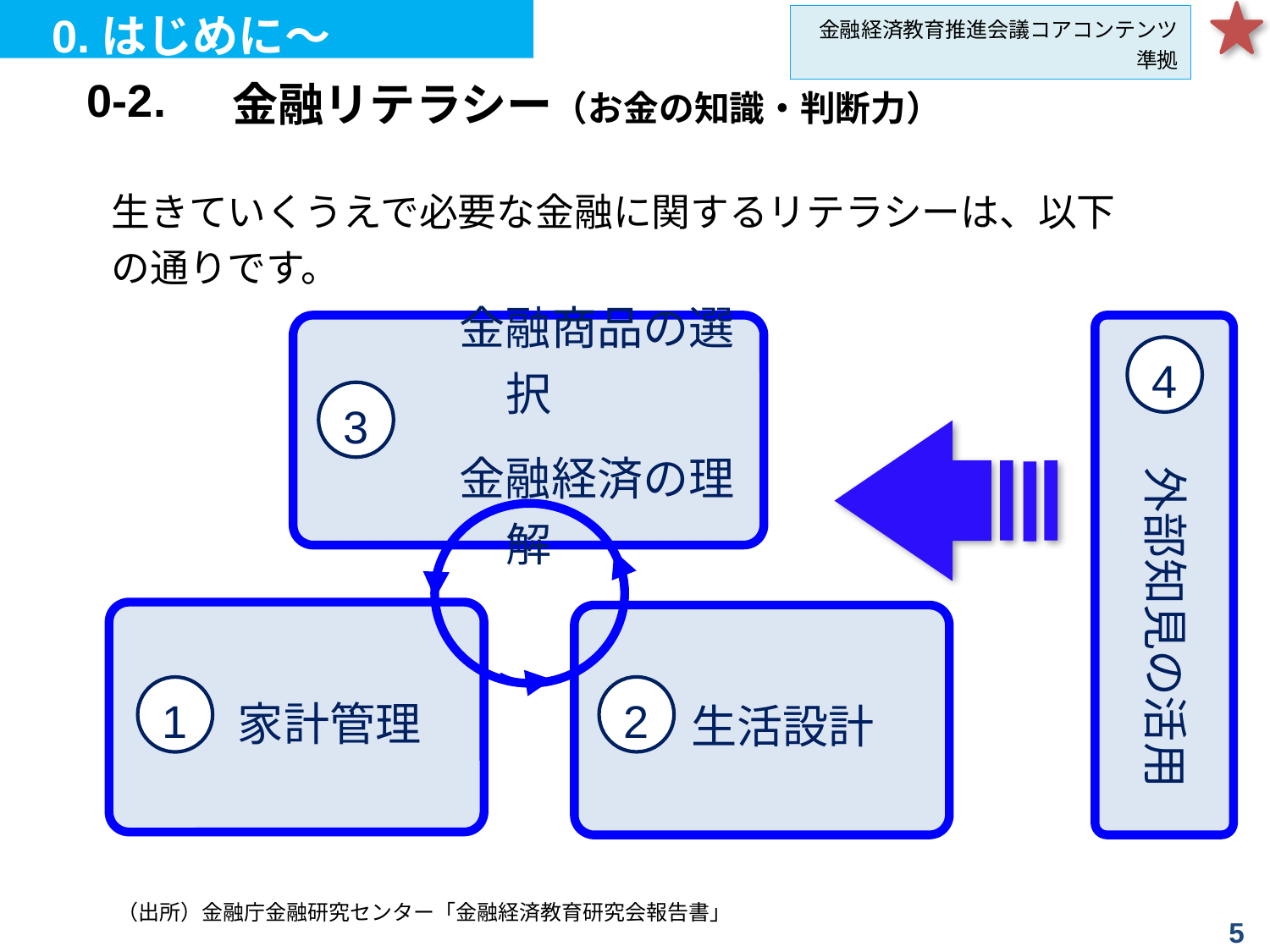

0.はじめに～

金融経済教育推進会議コアコンテンツ準拠
| 0-2. | 金融リテラシー（お金の知識・判断力） |
| --- | --- |
| 生きていくうえで必要な金融に関するリテラシーは、以下の通りです。 |
| --- |

　　　金融商品の選択
　　　金融経済の理解

4
3

外部知見の活用

　  家計管理
   生活設計
2
1
（出所）金融庁金融研究センター「金融経済教育研究会報告書」